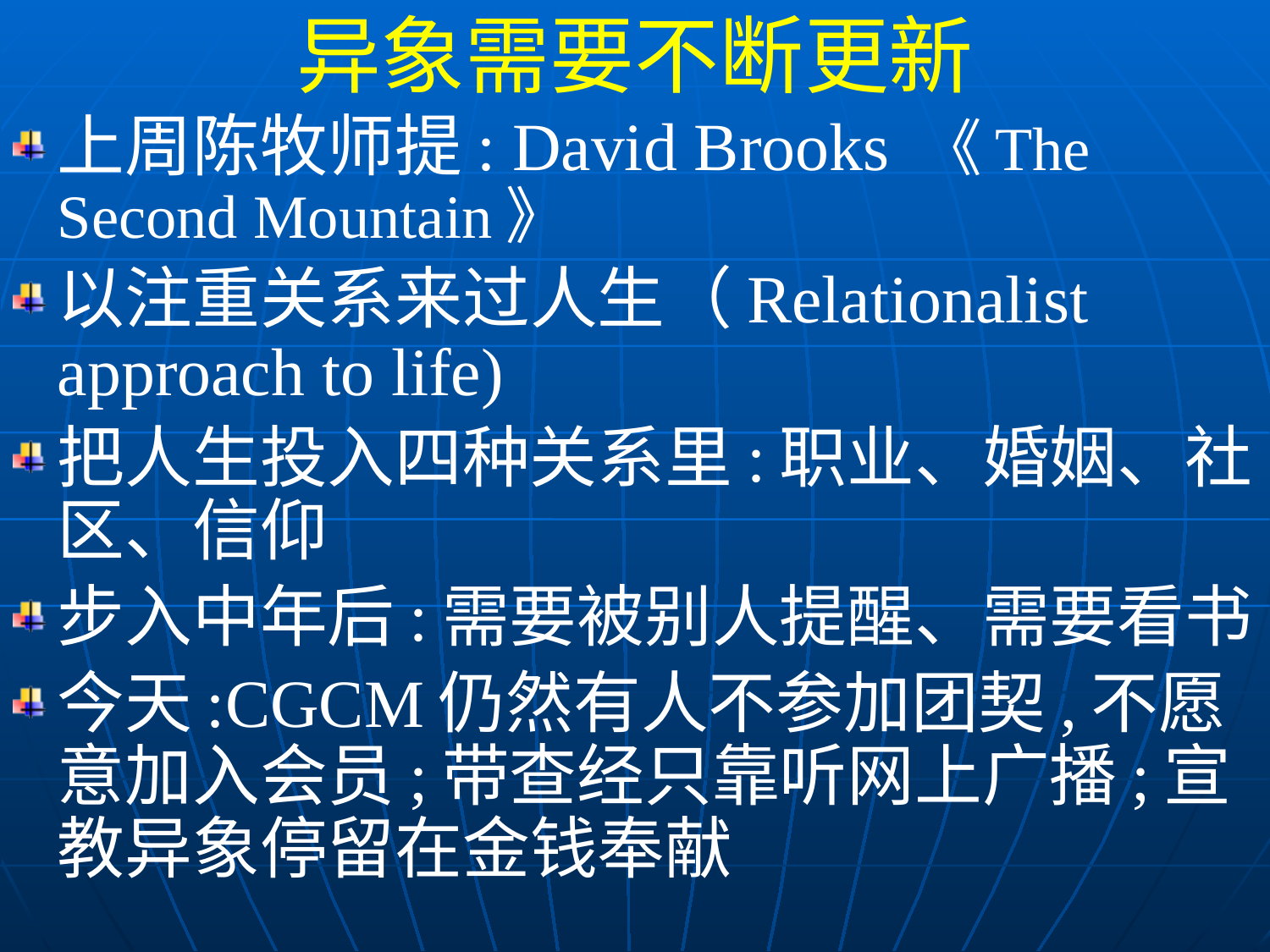

异象需要不断更新
上周陈牧师提: David Brooks 《The Second Mountain》
以注重关系来过人生（Relationalist approach to life)
把人生投入四种关系里:职业、婚姻、社区、信仰
步入中年后:需要被别人提醒、需要看书
今天:CGCM仍然有人不参加团契,不愿意加入会员;带查经只靠听网上广播;宣教异象停留在金钱奉献